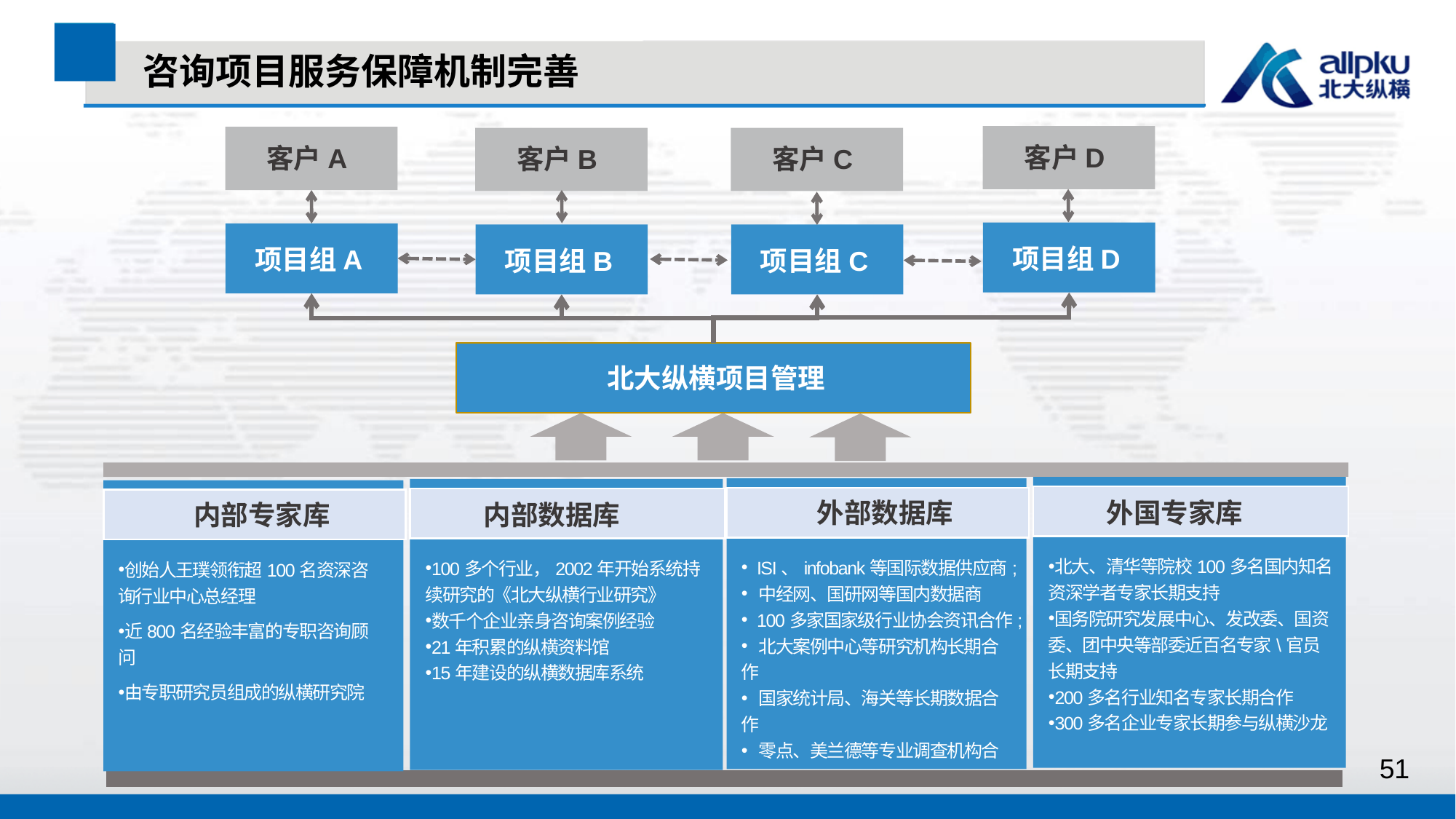

咨询项目服务保障机制完善

客户D
客户A
客户B
客户C

项目组D

项目组A

项目组B

项目组C

北大纵横项目管理

外国专家库
外部数据库
内部数据库
内部专家库
北大、清华等院校100多名国内知名资深学者专家长期支持
国务院研究发展中心、发改委、国资委、团中央等部委近百名专家\官员长期支持
200多名行业知名专家长期合作
300多名企业专家长期参与纵横沙龙
  ISI、infobank等国际数据供应商;
  中经网、国研网等国内数据商
  100多家国家级行业协会资讯合作;
  北大案例中心等研究机构长期合作
  国家统计局、海关等长期数据合作
  零点、美兰德等专业调查机构合

100多个行业，2002年开始系统持续研究的《北大纵横行业研究》
数千个企业亲身咨询案例经验
21年积累的纵横资料馆
15年建设的纵横数据库系统
创始人王璞领衔超100名资深咨询行业中心总经理
近800名经验丰富的专职咨询顾问
由专职研究员组成的纵横研究院